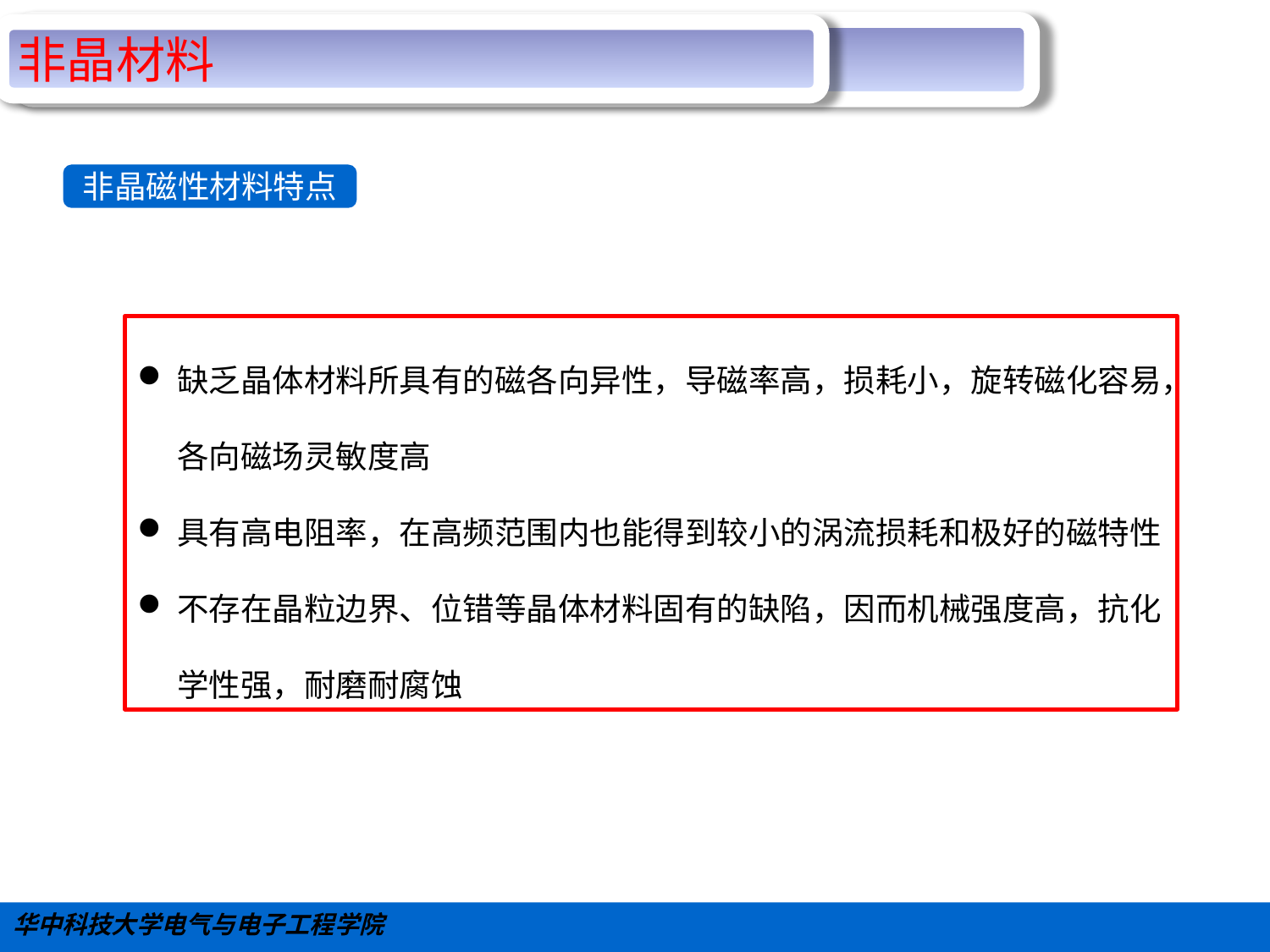

#
非晶材料
非晶磁性材料特点
缺乏晶体材料所具有的磁各向异性，导磁率高，损耗小，旋转磁化容易，各向磁场灵敏度高
具有高电阻率，在高频范围内也能得到较小的涡流损耗和极好的磁特性
不存在晶粒边界、位错等晶体材料固有的缺陷，因而机械强度高，抗化学性强，耐磨耐腐蚀
华中科技大学电气与电子工程学院